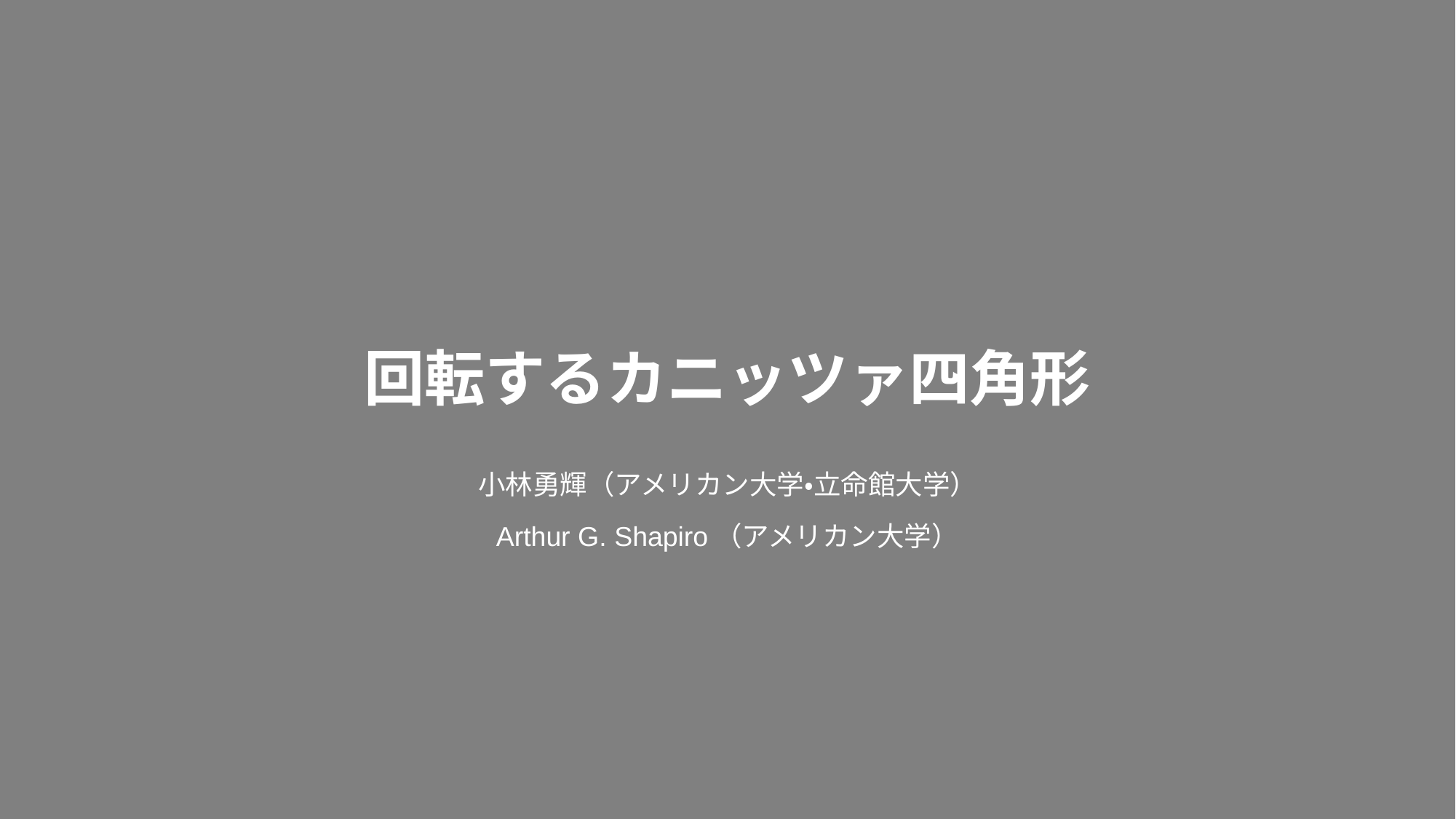

# 回転するカニッツァ四角形
小林勇輝（アメリカン大学・立命館大学）
Arthur G. Shapiro（アメリカン大学）